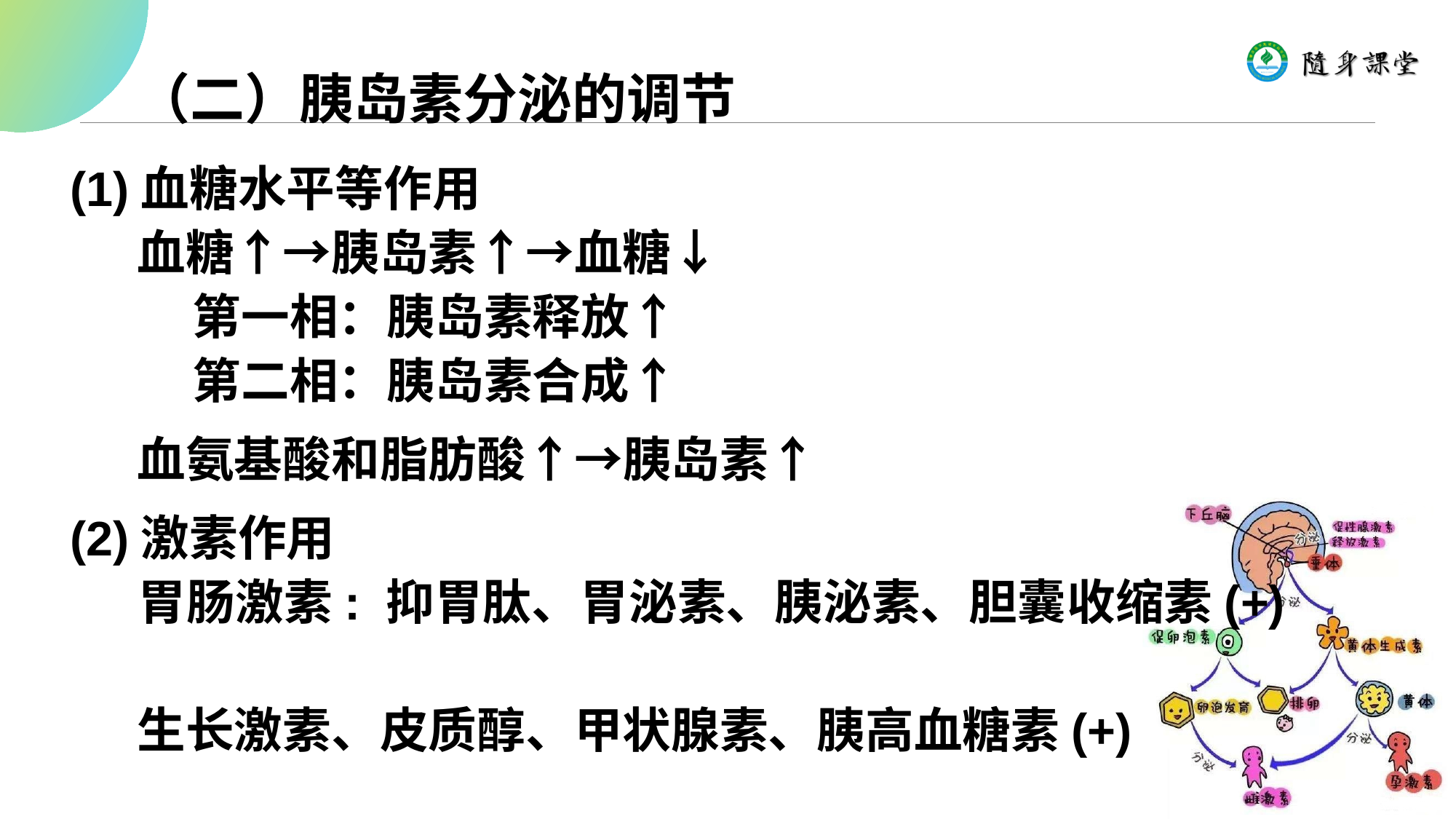

# （二）胰岛素分泌的调节
(1)血糖水平等作用
     血糖↑→胰岛素↑→血糖↓
          第一相：胰岛素释放↑
          第二相：胰岛素合成↑
     血氨基酸和脂肪酸↑→胰岛素↑
(2)激素作用
     胃肠激素: 抑胃肽、胃泌素、胰泌素、胆囊收缩素(+)
     生长激素、皮质醇、甲状腺素、胰高血糖素(+)